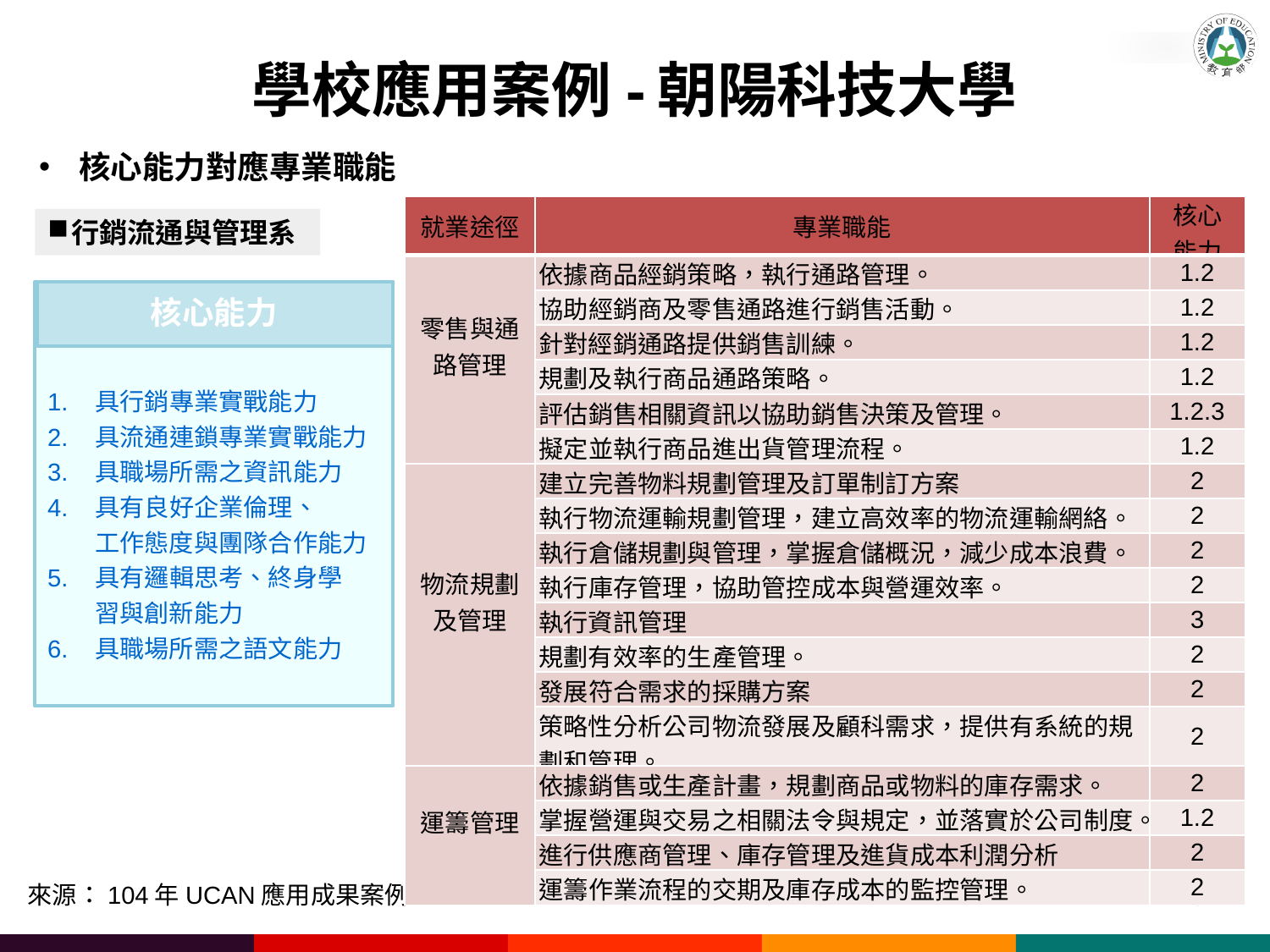

學校應用案例-朝陽科技大學
核心能力對應專業職能
| 就業途徑 | 專業職能 | 核心 能力 |
| --- | --- | --- |
| 零售與通路管理 | 依據商品經銷策略，執行通路管理。 | 1.2 |
|  | 協助經銷商及零售通路進行銷售活動。 | 1.2 |
|  | 針對經銷通路提供銷售訓練。 | 1.2 |
|  | 規劃及執行商品通路策略。 | 1.2 |
|  | 評估銷售相關資訊以協助銷售決策及管理。 | 1.2.3 |
|  | 擬定並執行商品進出貨管理流程。 | 1.2 |
| 物流規劃及管理 | 建立完善物料規劃管理及訂單制訂方案 | 2 |
|  | 執行物流運輸規劃管理，建立高效率的物流運輸網絡。 | 2 |
|  | 執行倉儲規劃與管理，掌握倉儲概況，減少成本浪費。 | 2 |
|  | 執行庫存管理，協助管控成本與營運效率。 | 2 |
|  | 執行資訊管理 | 3 |
|  | 規劃有效率的生產管理。 | 2 |
|  | 發展符合需求的採購方案 | 2 |
|  | 策略性分析公司物流發展及顧科需求，提供有系統的規劃和管理。 | 2 |
| 運籌管理 | 依據銷售或生產計畫，規劃商品或物料的庫存需求。 | 2 |
|  | 掌握營運與交易之相關法令與規定，並落實於公司制度。 | 1.2 |
|  | 進行供應商管理、庫存管理及進貨成本利潤分析 | 2 |
|  | 運籌作業流程的交期及庫存成本的監控管理。 | 2 |
行銷流通與管理系

核心能力
具行銷專業實戰能力
具流通連鎖專業實戰能力
具職場所需之資訊能力
具有良好企業倫理、
工作態度與團隊合作能力
具有邏輯思考、終身學
習與創新能力
具職場所需之語文能力
來源：104年UCAN應用成果案例